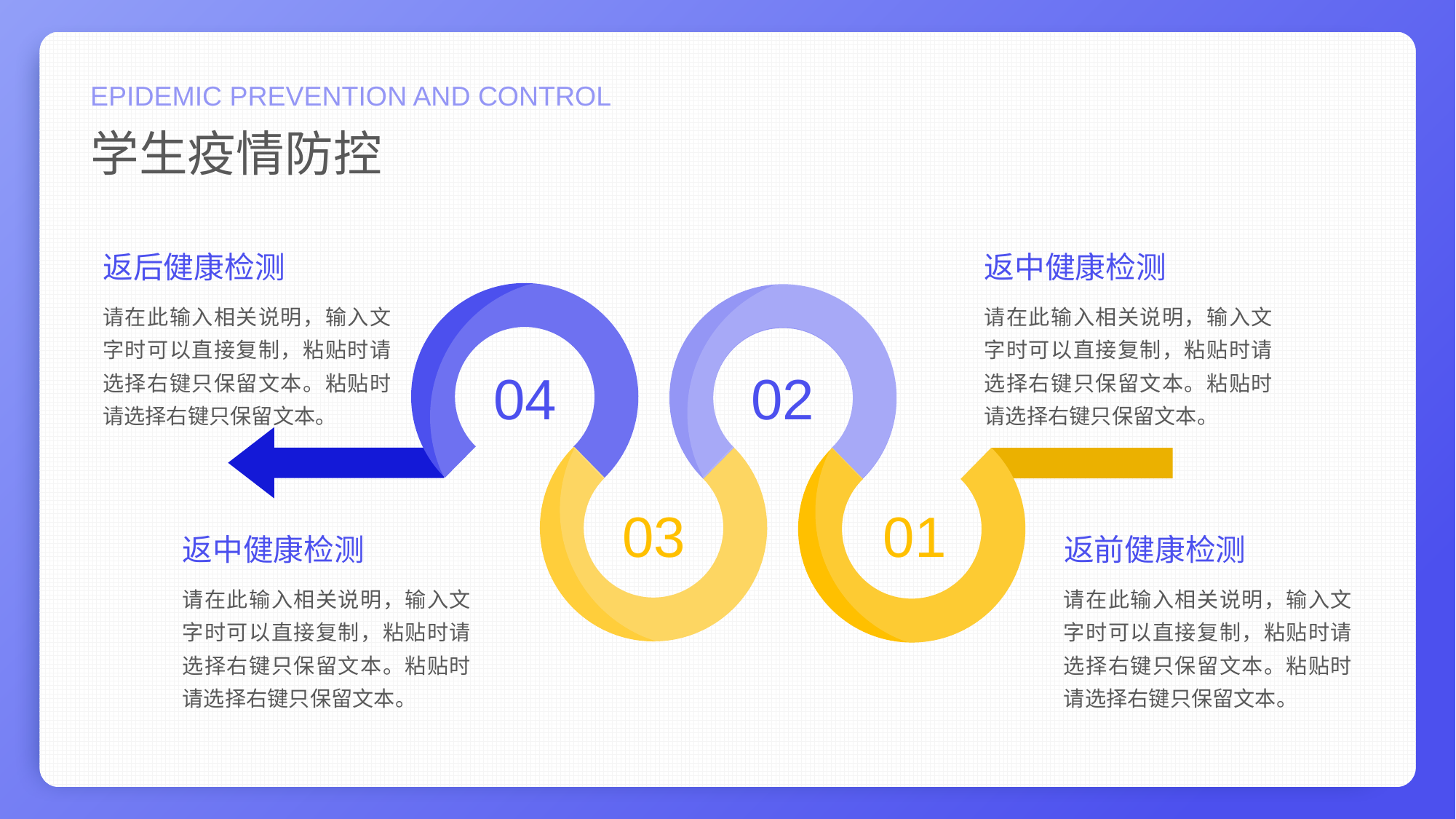

EPIDEMIC PREVENTION AND CONTROL
学生疫情防控
返后健康检测
返中健康检测

请在此输入相关说明，输入文字时可以直接复制，粘贴时请选择右键只保留文本。粘贴时请选择右键只保留文本。
请在此输入相关说明，输入文字时可以直接复制，粘贴时请选择右键只保留文本。粘贴时请选择右键只保留文本。
04
02

03
01
返中健康检测
返前健康检测
请在此输入相关说明，输入文字时可以直接复制，粘贴时请选择右键只保留文本。粘贴时请选择右键只保留文本。
请在此输入相关说明，输入文字时可以直接复制，粘贴时请选择右键只保留文本。粘贴时请选择右键只保留文本。